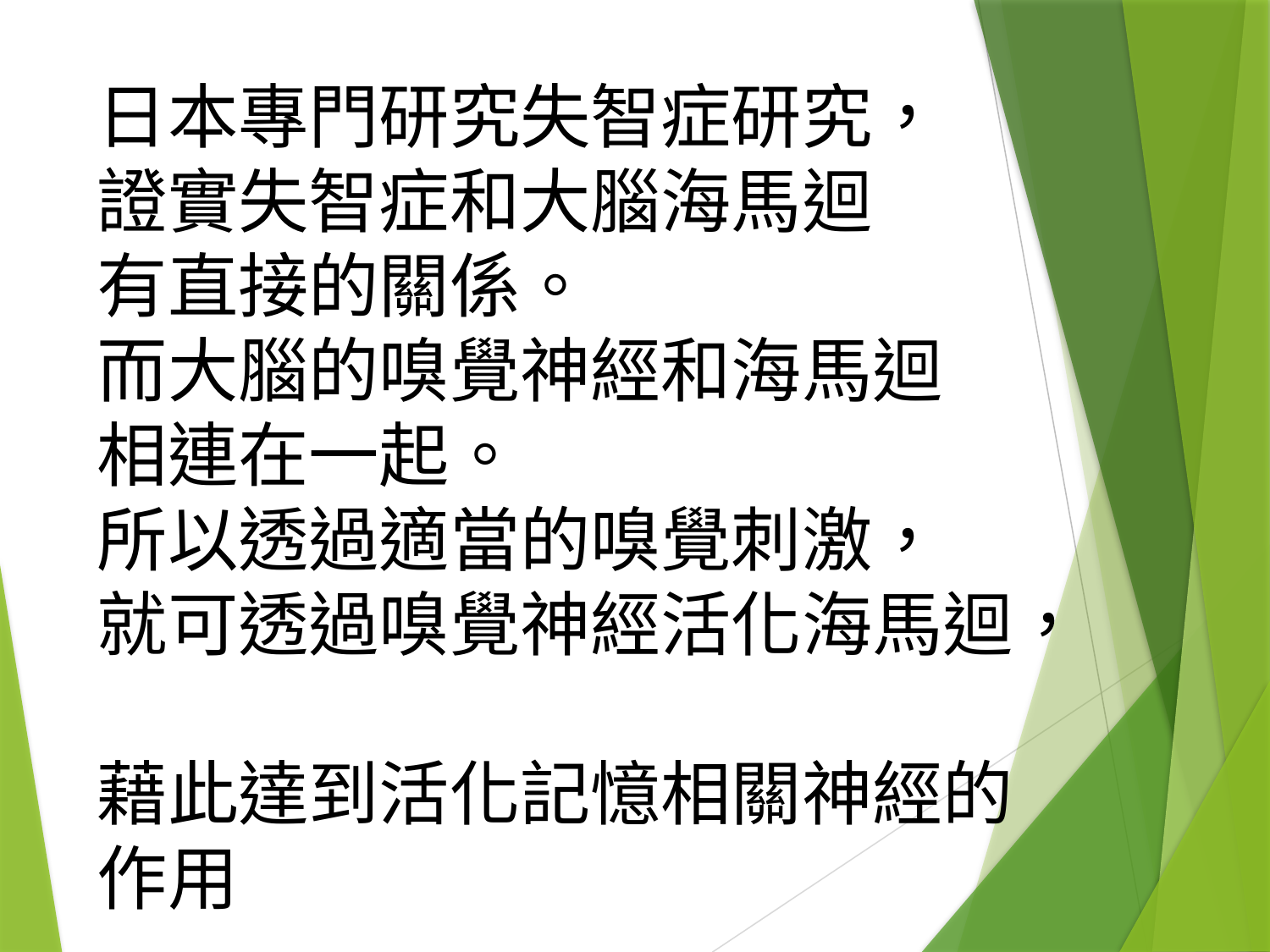

# 日本專門研究失智症研究， 證實失智症和大腦海馬迴 有直接的關係。 而大腦的嗅覺神經和海馬迴 相連在一起。 所以透過適當的嗅覺刺激， 就可透過嗅覺神經活化海馬迴， 藉此達到活化記憶相關神經的作用